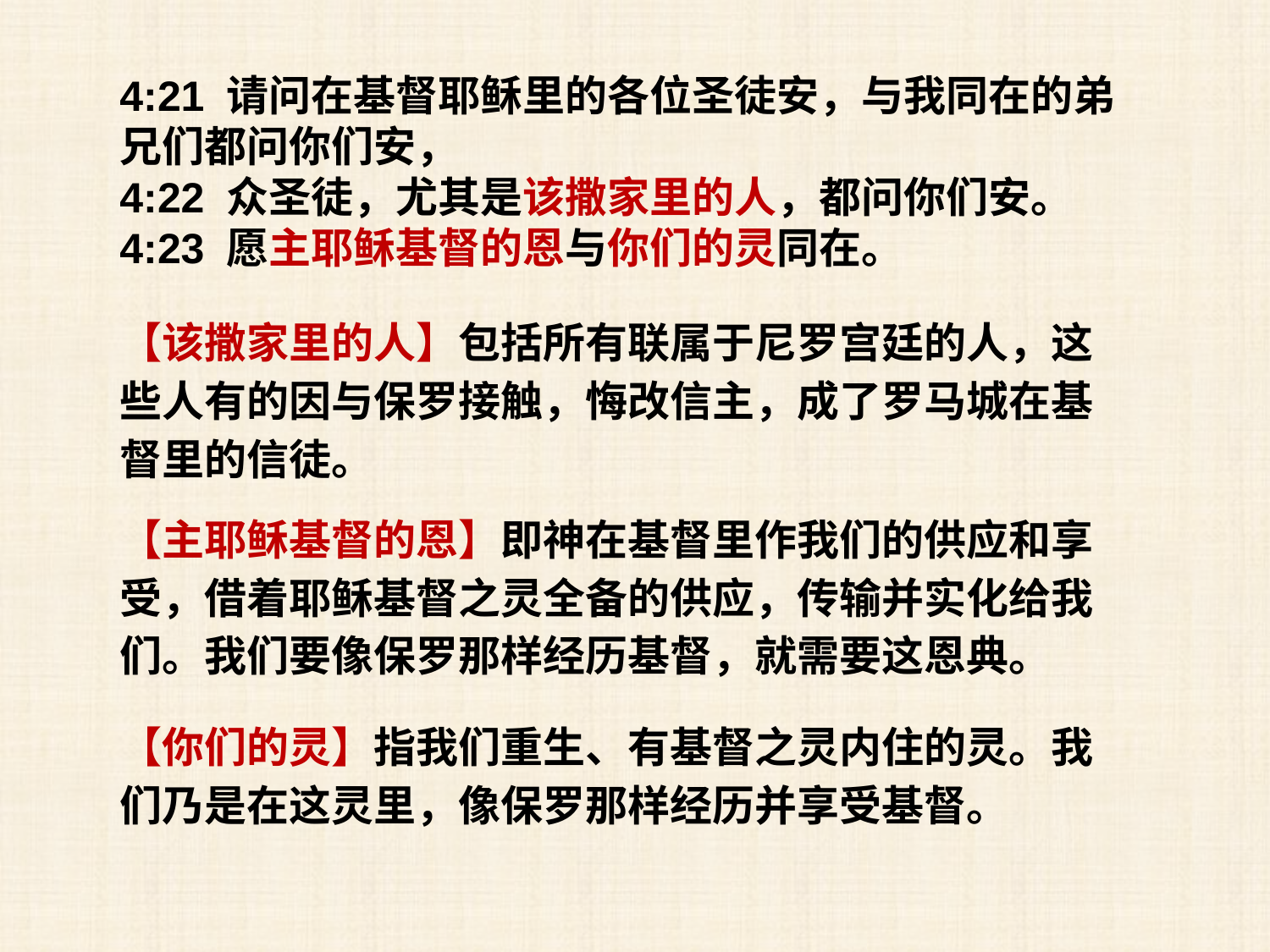

4:21 请问在基督耶稣里的各位圣徒安，与我同在的弟兄们都问你们安，
4:22 众圣徒，尤其是该撒家里的人，都问你们安。
4:23 愿主耶稣基督的恩与你们的灵同在。
【该撒家里的人】包括所有联属于尼罗宫廷的人，这些人有的因与保罗接触，悔改信主，成了罗马城在基督里的信徒。
【主耶稣基督的恩】即神在基督里作我们的供应和享受，借着耶稣基督之灵全备的供应，传输并实化给我们。我们要像保罗那样经历基督，就需要这恩典。
【你们的灵】指我们重生、有基督之灵内住的灵。我们乃是在这灵里，像保罗那样经历并享受基督。